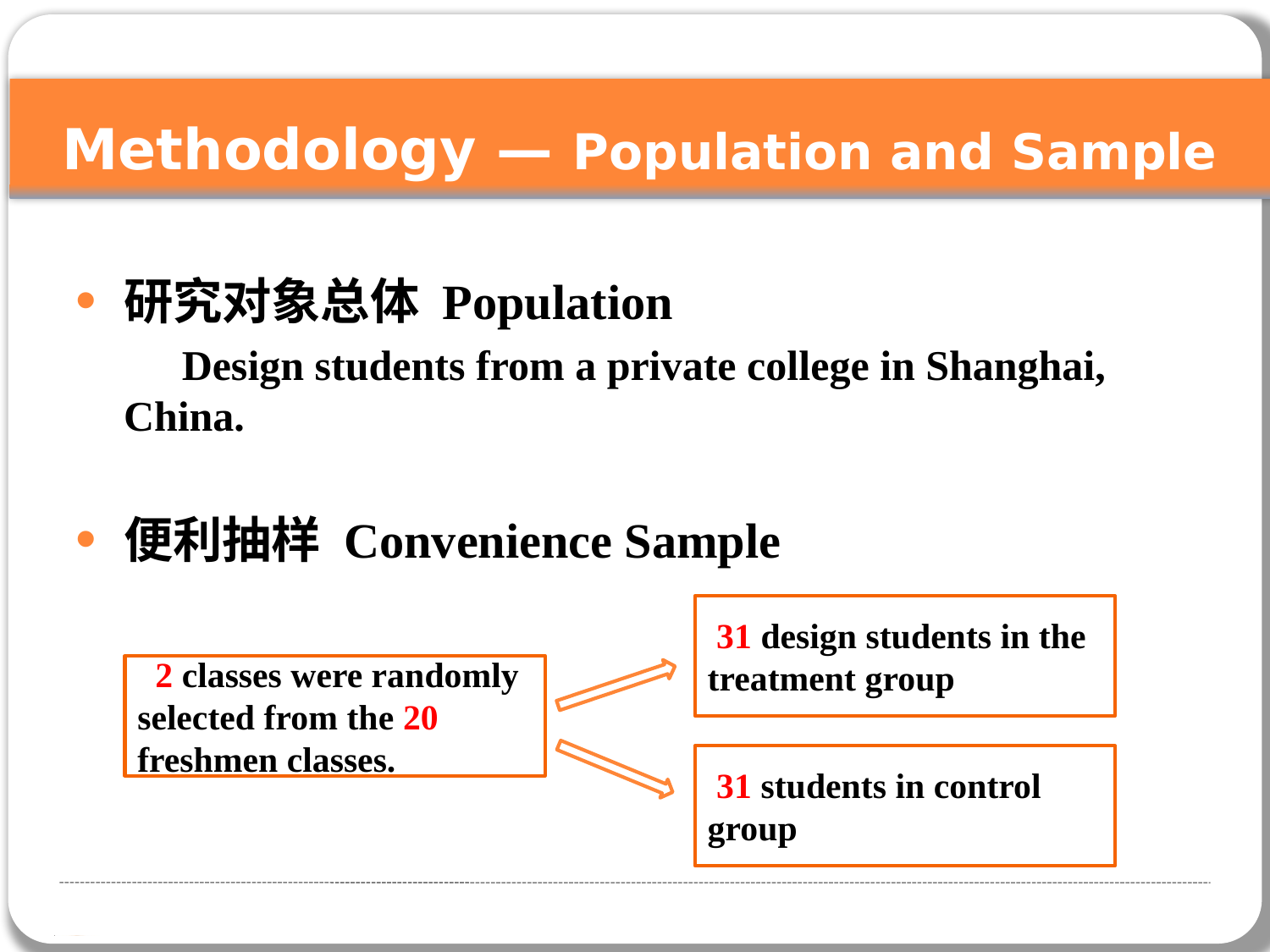

Methodology — Population and Sample

研究对象总体 Population
          Design students from a private college in Shanghai,   China.

便利抽样 Convenience Sample

 31 design students in the treatment group
  2 classes were randomly selected from the 20 freshmen classes.

 31 students in control group